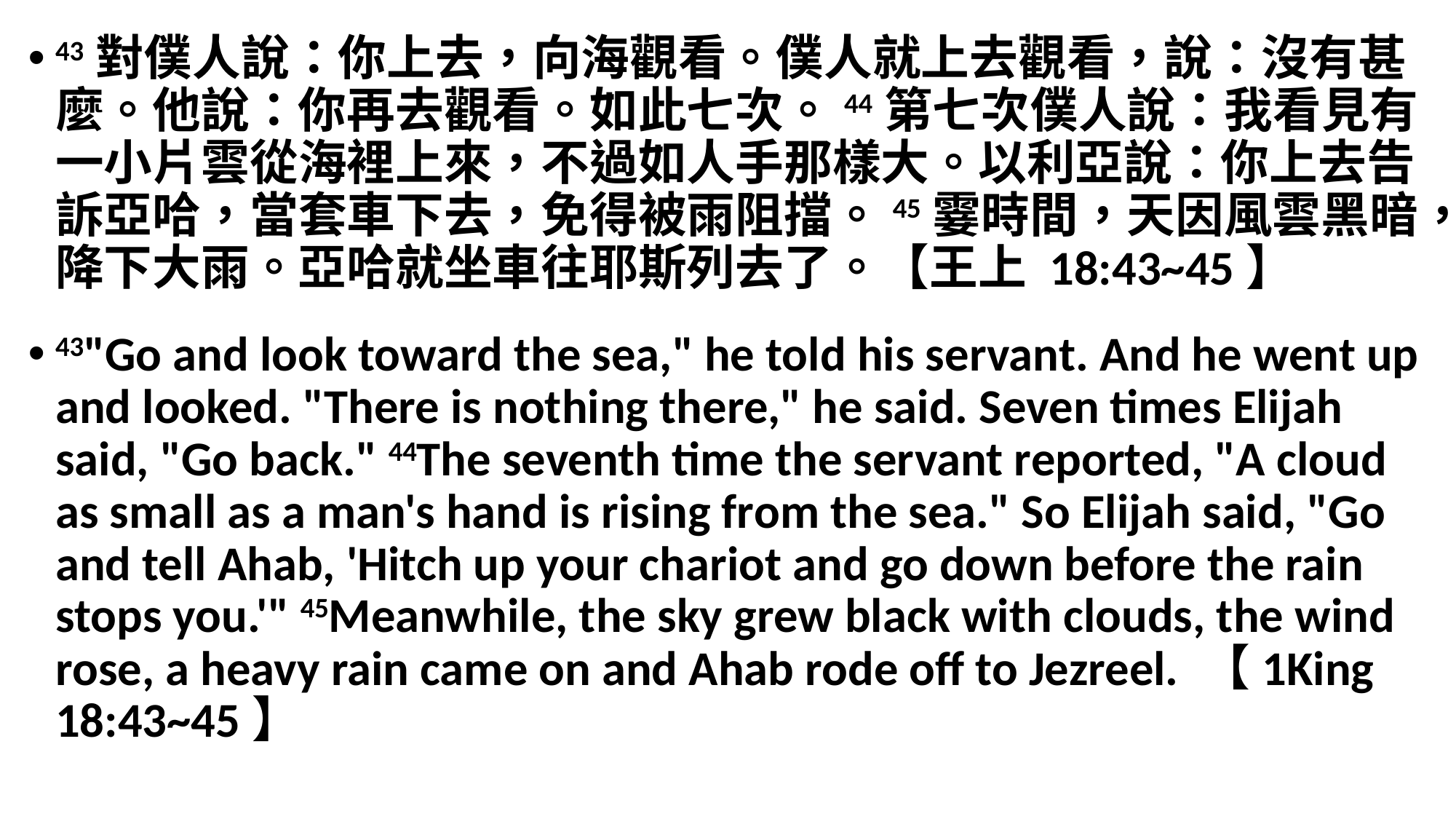

43對僕人說：你上去，向海觀看。僕人就上去觀看，說：沒有甚麼。他說：你再去觀看。如此七次。44第七次僕人說：我看見有一小片雲從海裡上來，不過如人手那樣大。以利亞說：你上去告訴亞哈，當套車下去，免得被雨阻擋。45霎時間，天因風雲黑暗，降下大雨。亞哈就坐車往耶斯列去了。【王上 18:43~45】
43"Go and look toward the sea," he told his servant. And he went up and looked. "There is nothing there," he said. Seven times Elijah said, "Go back." 44The seventh time the servant reported, "A cloud as small as a man's hand is rising from the sea." So Elijah said, "Go and tell Ahab, 'Hitch up your chariot and go down before the rain stops you.'" 45Meanwhile, the sky grew black with clouds, the wind rose, a heavy rain came on and Ahab rode off to Jezreel. 【1King 18:43~45】

#